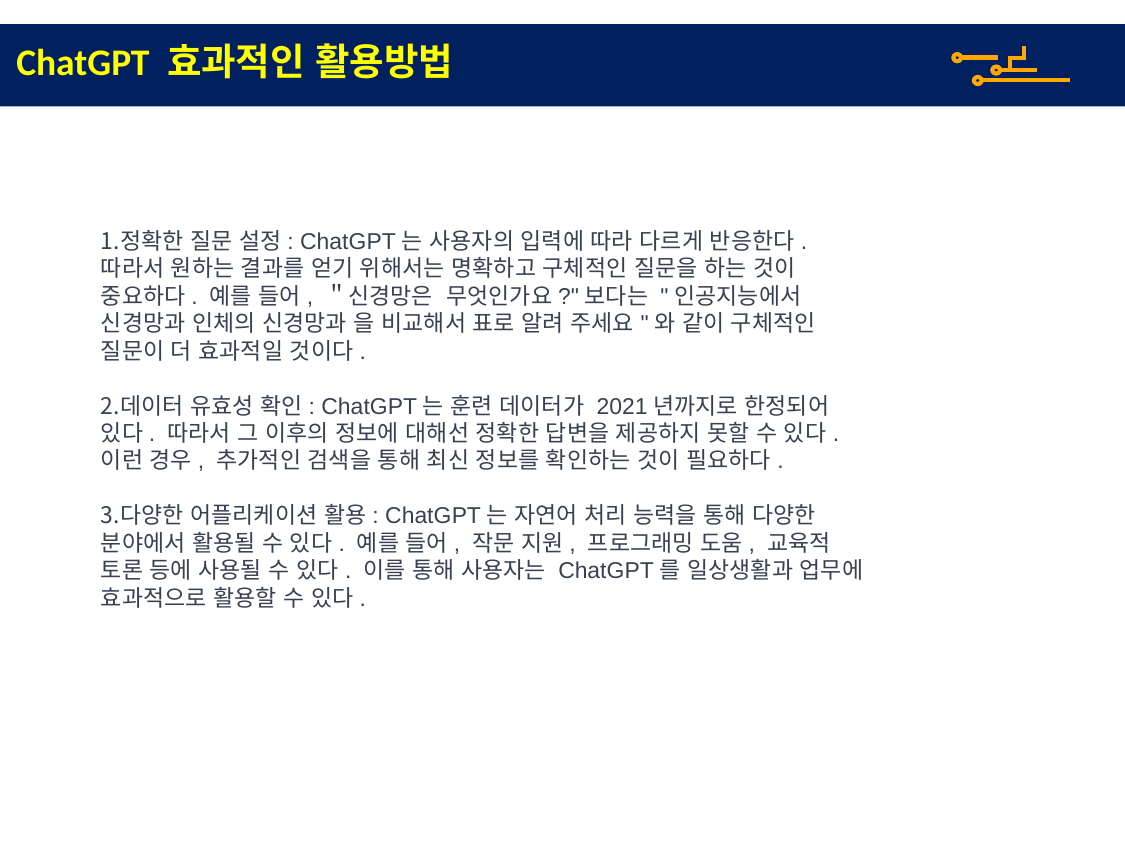

ChatGPT 효과적인 활용방법

정확한 질문 설정: ChatGPT는 사용자의 입력에 따라 다르게 반응한다. 따라서 원하는 결과를 얻기 위해서는 명확하고 구체적인 질문을 하는 것이 중요하다. 예를 들어, ＂신경망은  무엇인가요?"보다는 "인공지능에서  신경망과 인체의 신경망과 을 비교해서 표로 알려 주세요"와 같이 구체적인 질문이 더 효과적일 것이다.

데이터 유효성 확인: ChatGPT는 훈련 데이터가 2021년까지로 한정되어 있다. 따라서 그 이후의 정보에 대해선 정확한 답변을 제공하지 못할 수 있다. 이런 경우, 추가적인 검색을 통해 최신 정보를 확인하는 것이 필요하다.

다양한 어플리케이션 활용: ChatGPT는 자연어 처리 능력을 통해 다양한 분야에서 활용될 수 있다. 예를 들어, 작문 지원, 프로그래밍 도움, 교육적 토론 등에 사용될 수 있다. 이를 통해 사용자는 ChatGPT를 일상생활과 업무에 효과적으로 활용할 수 있다.